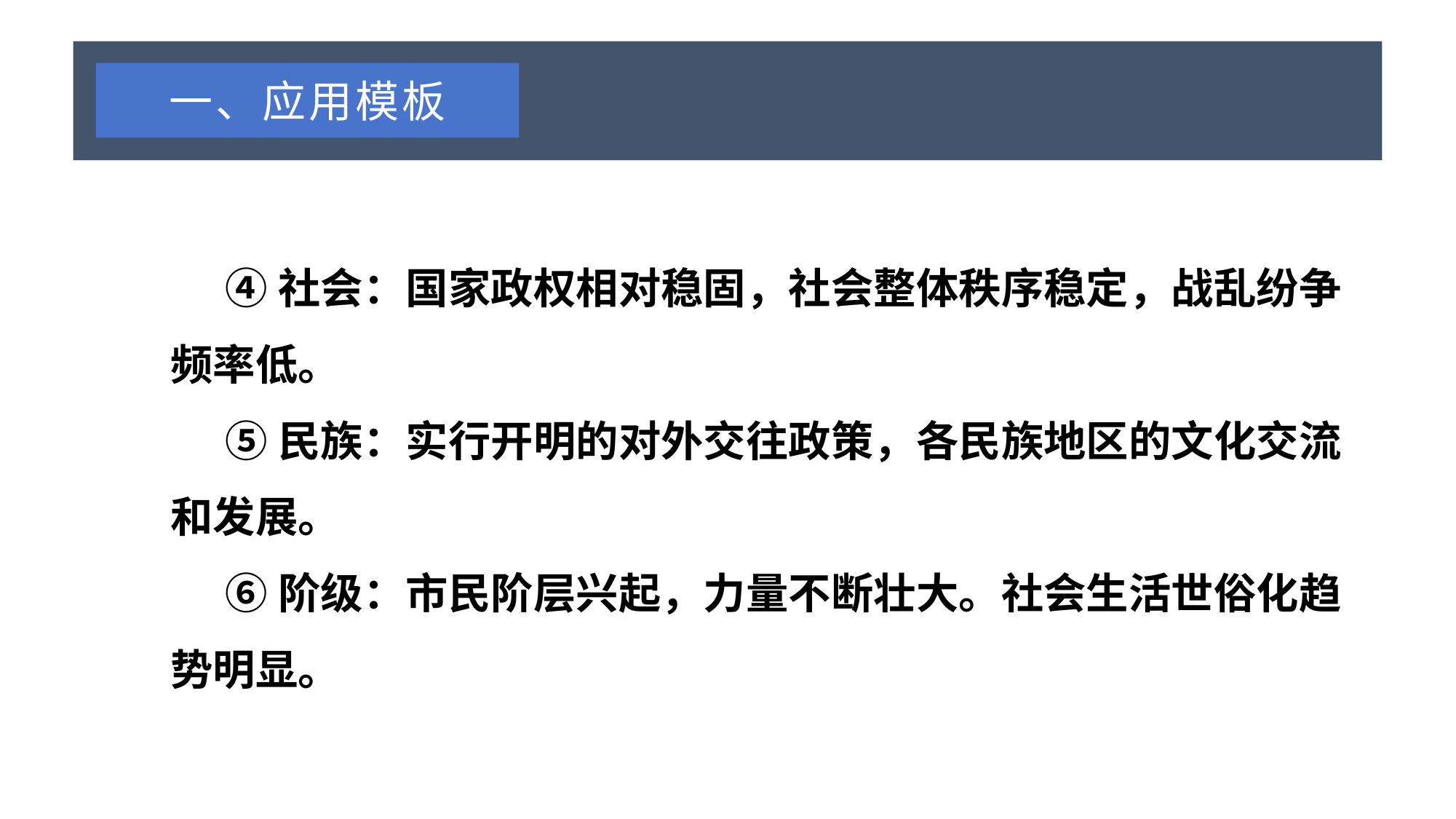

一、应用模板
④社会：国家政权相对稳固，社会整体秩序稳定，战乱纷争频率低。
⑤民族：实行开明的对外交往政策，各民族地区的文化交流和发展。
⑥阶级：市民阶层兴起，力量不断壮大。社会生活世俗化趋势明显。